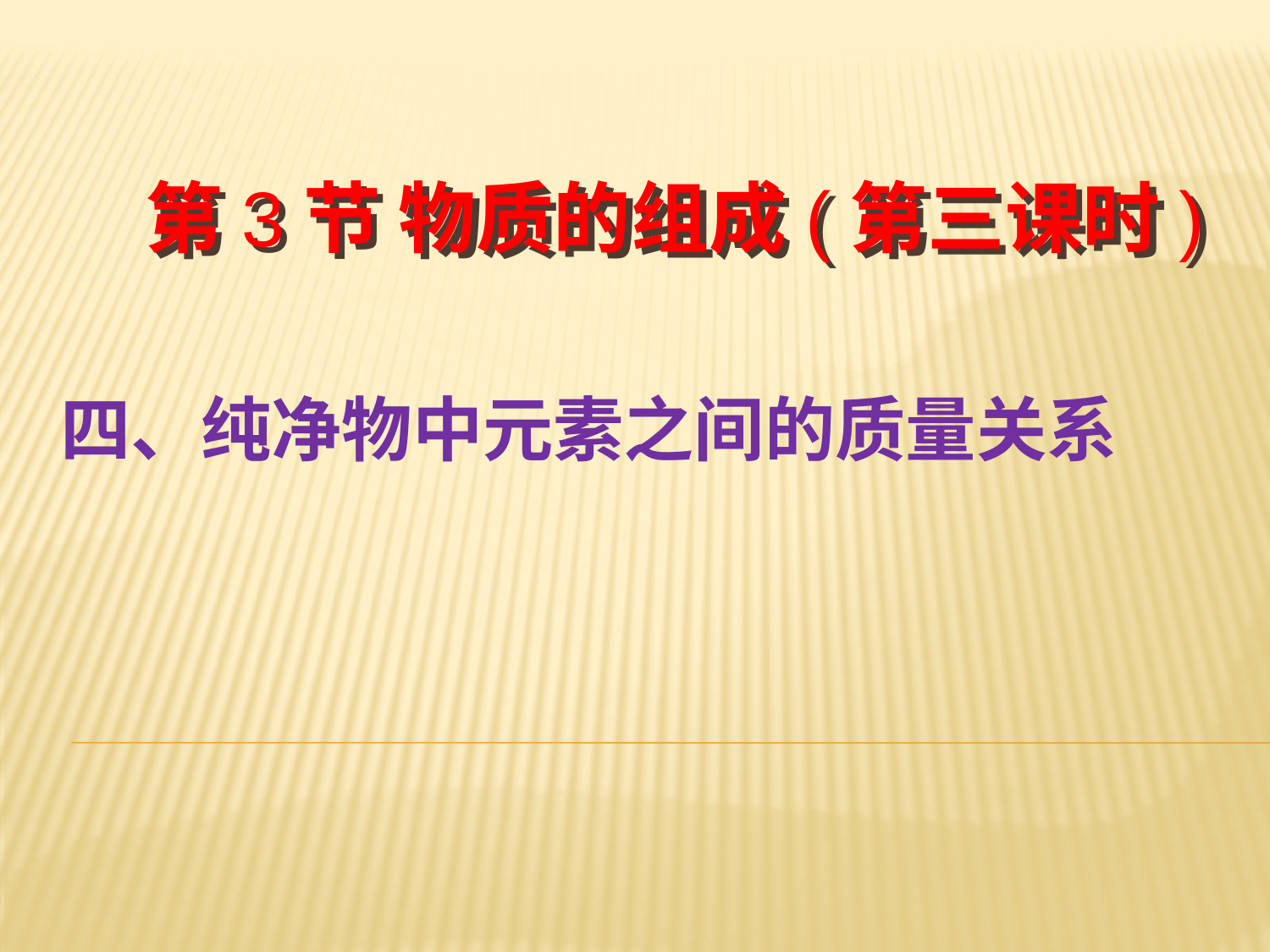

第3节 物质的组成(第三课时)
# 第3节 物质的组成(第三课时)
四、纯净物中元素之间的质量关系